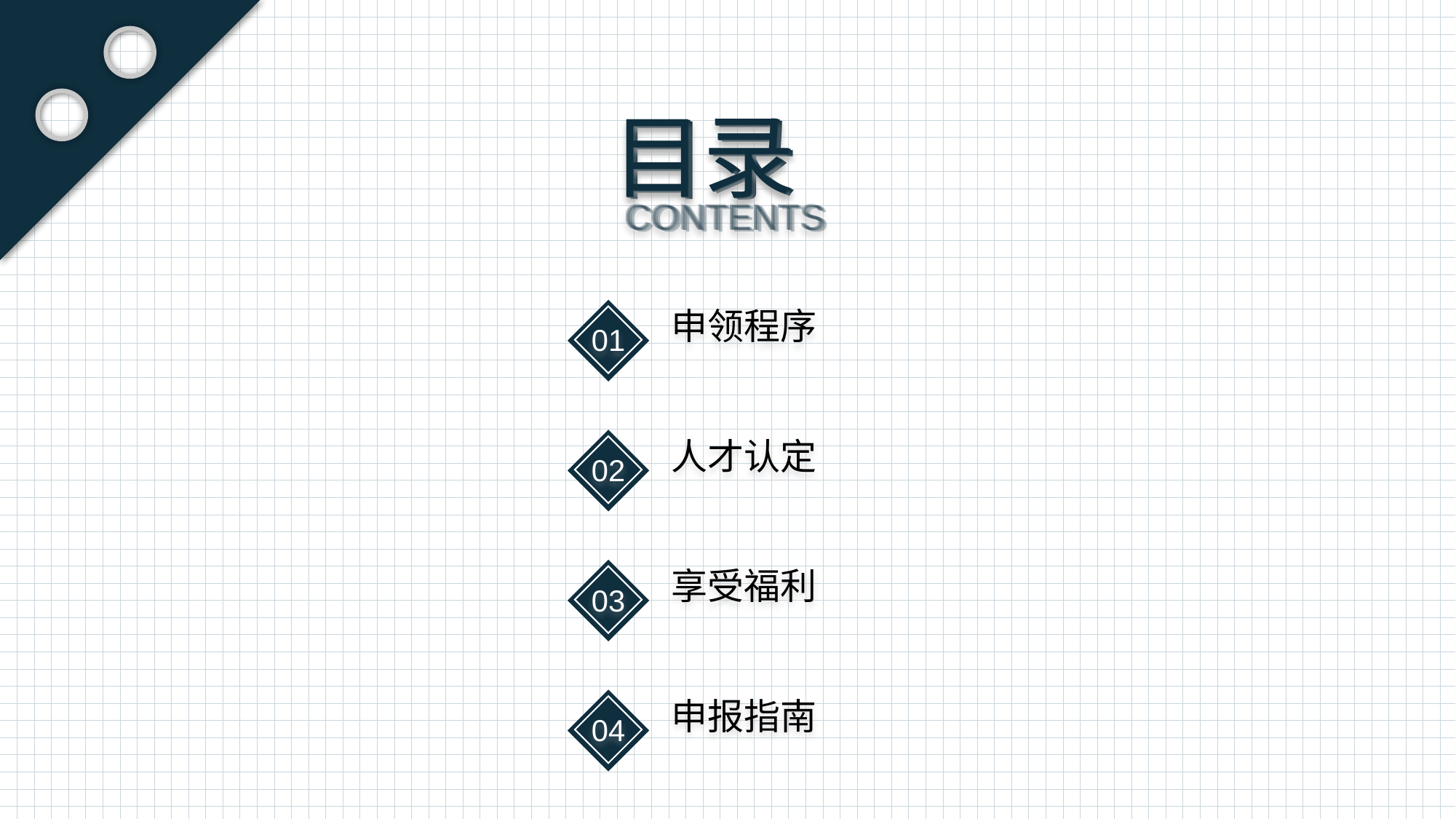

目录
目录
目录
目录
CONTENTS
CONTENTS
CONTENTS
CONTENTS
申领程序

01
人才认定

02
享受福利

03
申报指南

04